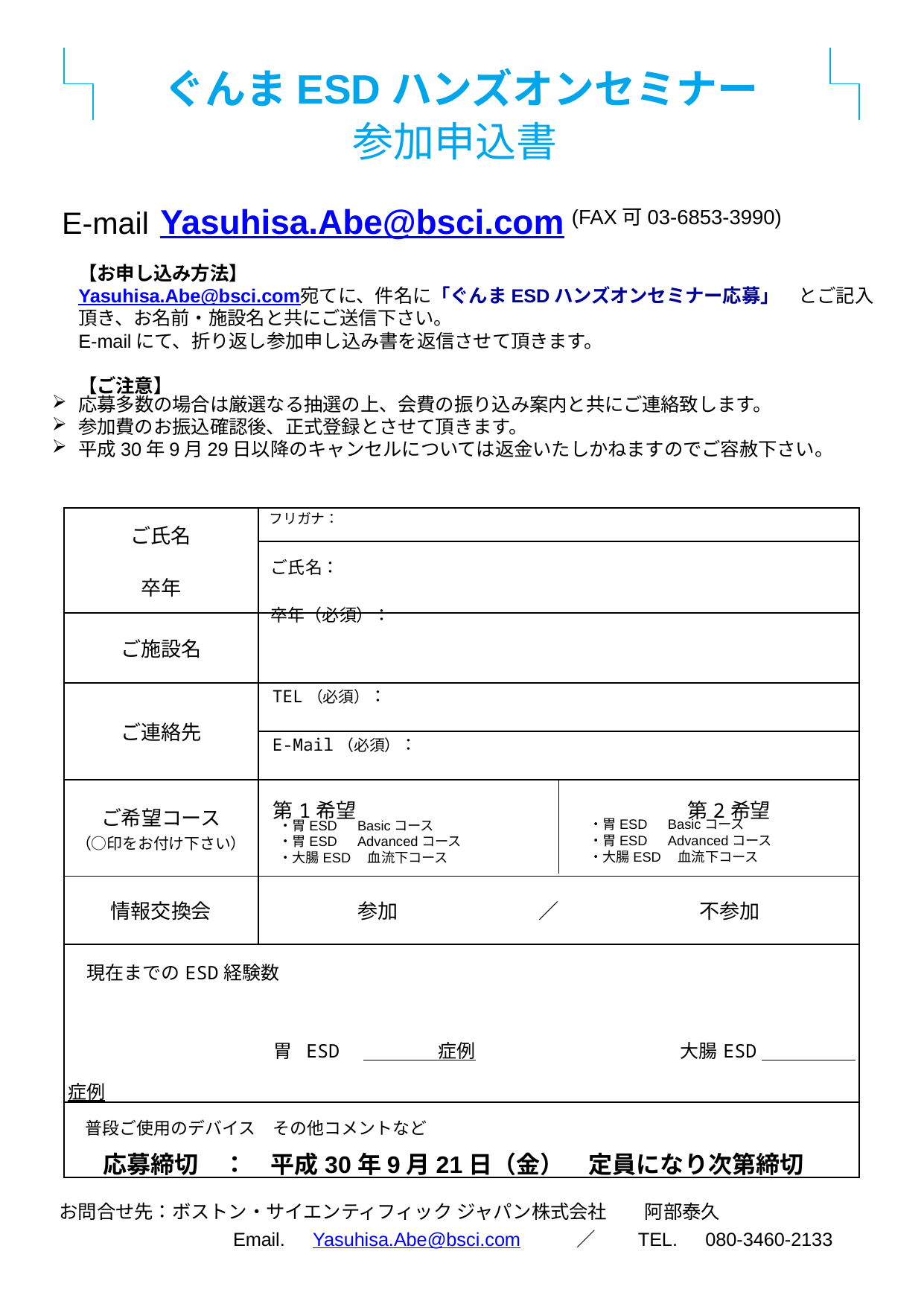

ぐんまESDハンズオンセミナー
参加申込書
E-mail Yasuhisa.Abe@bsci.com
(FAX可03-6853-3990)
【お申し込み方法】
Yasuhisa.Abe@bsci.com宛てに、件名に「ぐんまESDハンズオンセミナー応募」　とご記入頂き、お名前・施設名と共にご送信下さい。
E-mailにて、折り返し参加申し込み書を返信させて頂きます。
【ご注意】
応募多数の場合は厳選なる抽選の上、会費の振り込み案内と共にご連絡致します。
参加費のお振込確認後、正式登録とさせて頂きます。
平成30年9月29日以降のキャンセルについては返金いたしかねますのでご容赦下さい。
| ご氏名 卒年 | フリガナ： |
| --- | --- |
|  | ご氏名： 卒年（必須）： |
| ご施設名 |  |
| ご連絡先 | TEL（必須）： |
|  | E-Mail（必須）： |
| ご希望コース （○印をお付け下さい） | 第1希望　　　　　　　　　　　　　　 　　 第2希望 |
| 情報交換会 | 参加　　　　　　　／　　　　　　　不参加 |
| 現在までのESD経験数 　　　　　　　　　　　胃 ESD　　　　　症例　　　　　　　　　　　大腸ESD　　　　　症例 |  |
| 普段ご使用のデバイス　その他コメントなど |  |
・胃ESD　Basicコース
・胃ESD　Advancedコース
・大腸ESD　血流下コース
・胃ESD　Basicコース
・胃ESD　Advancedコース
・大腸ESD　血流下コース
応募締切　：　平成30年9月21日（金）　定員になり次第締切
お問合せ先：ボストン・サイエンティフィック ジャパン株式会社　　阿部泰久
　　　　　　　　　Email.　Yasuhisa.Abe@bsci.com　　　／　　TEL.　080-3460-2133